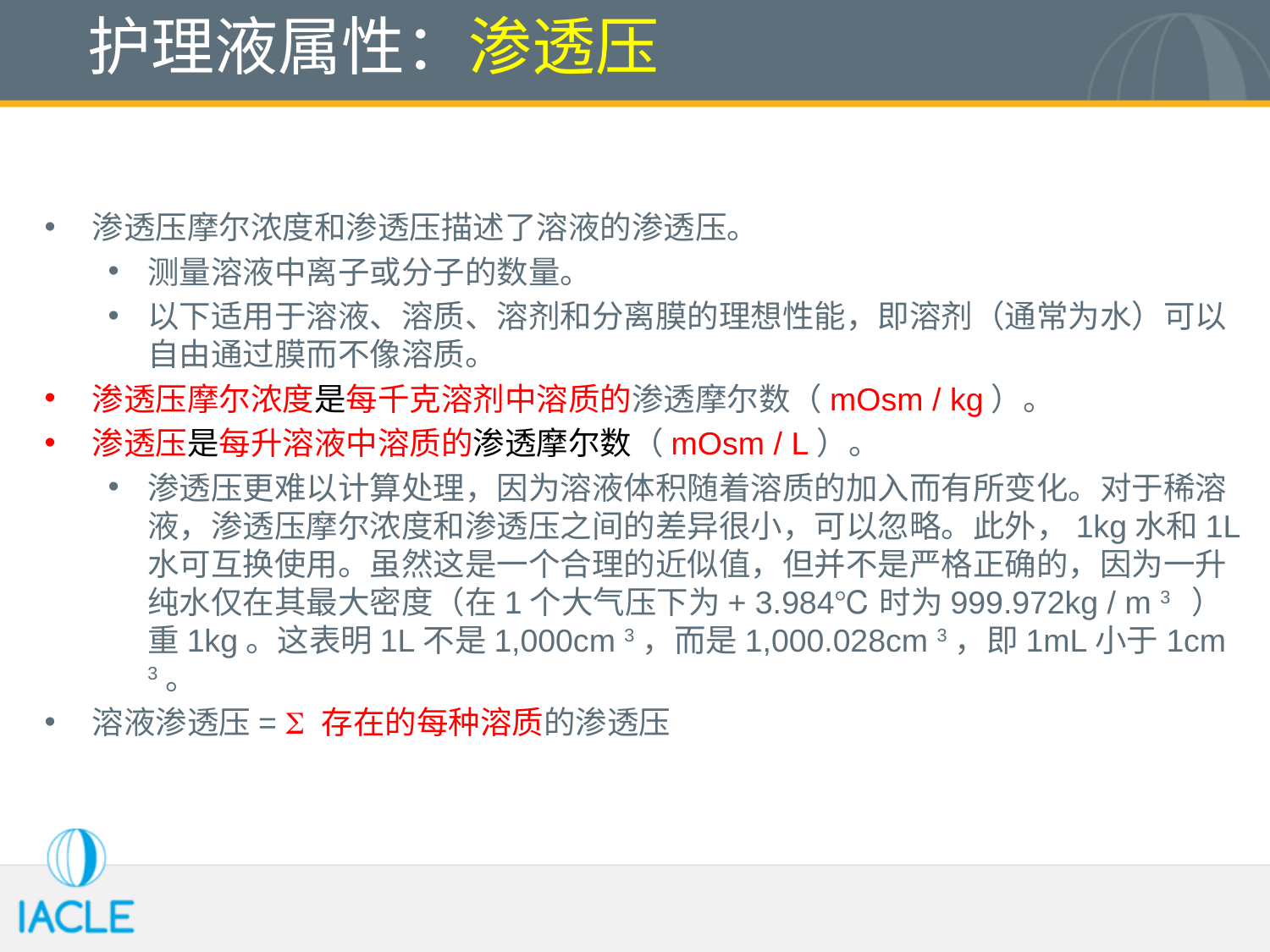

# 护理液属性：渗透压
渗透压摩尔浓度和渗透压描述了溶液的渗透压。
测量溶液中离子或分子的数量。
以下适用于溶液、溶质、溶剂和分离膜的理想性能，即溶剂（通常为水）可以自由通过膜而不像溶质。
渗透压摩尔浓度是每千克溶剂中溶质的渗透摩尔数（mOsm / kg）。
渗透压是每升溶液中溶质的渗透摩尔数（mOsm / L）。
渗透压更难以计算处理，因为溶液体积随着溶质的加入而有所变化。对于稀溶液，渗透压摩尔浓度和渗透压之间的差异很小，可以忽略。此外，1kg水和1L水可互换使用。虽然这是一个合理的近似值，但并不是严格正确的，因为一升纯水仅在其最大密度（在1个大气压下为+ 3.984℃时为999.972kg / m 3  ）重1kg。这表明1L不是1,000cm 3，而是1,000.028cm 3，即1mL小于1cm 3。
溶液渗透压= Σ 存在的每种溶质的渗透压